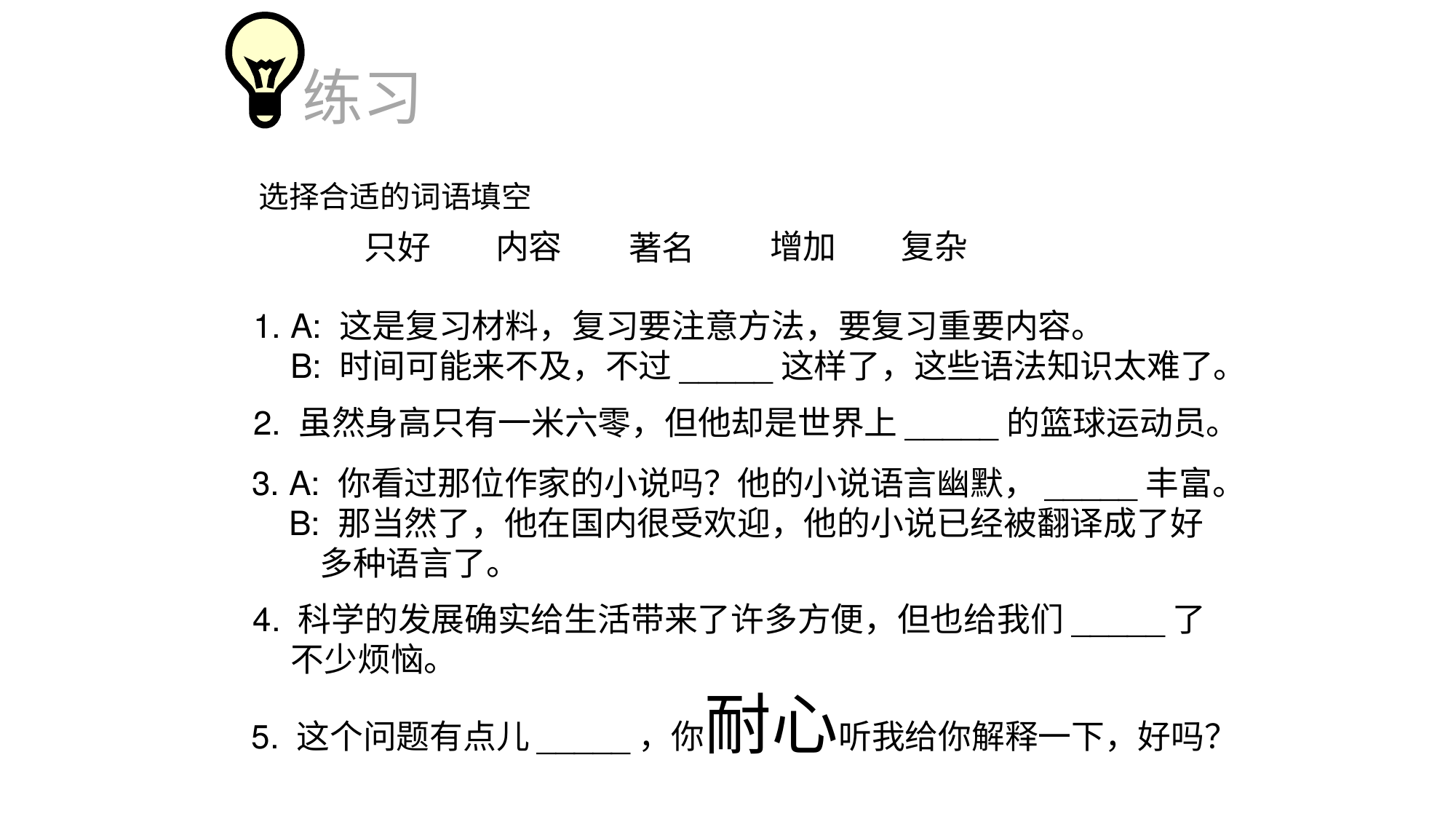

练习
选择合适的词语填空
内容
增加
复杂
只好
著名
1. A: 这是复习材料，复习要注意方法，要复习重要内容。
    B: 时间可能来不及，不过_____这样了，这些语法知识太难了。
2. 虽然身高只有一米六零，但他却是世界上_____的篮球运动员。
3. A: 你看过那位作家的小说吗？他的小说语言幽默，_____丰富。
    B: 那当然了，他在国内很受欢迎，他的小说已经被翻译成了好
        多种语言了。
4. 科学的发展确实给生活带来了许多方便，但也给我们_____了
    不少烦恼。
5. 这个问题有点儿_____，你耐心听我给你解释一下，好吗？